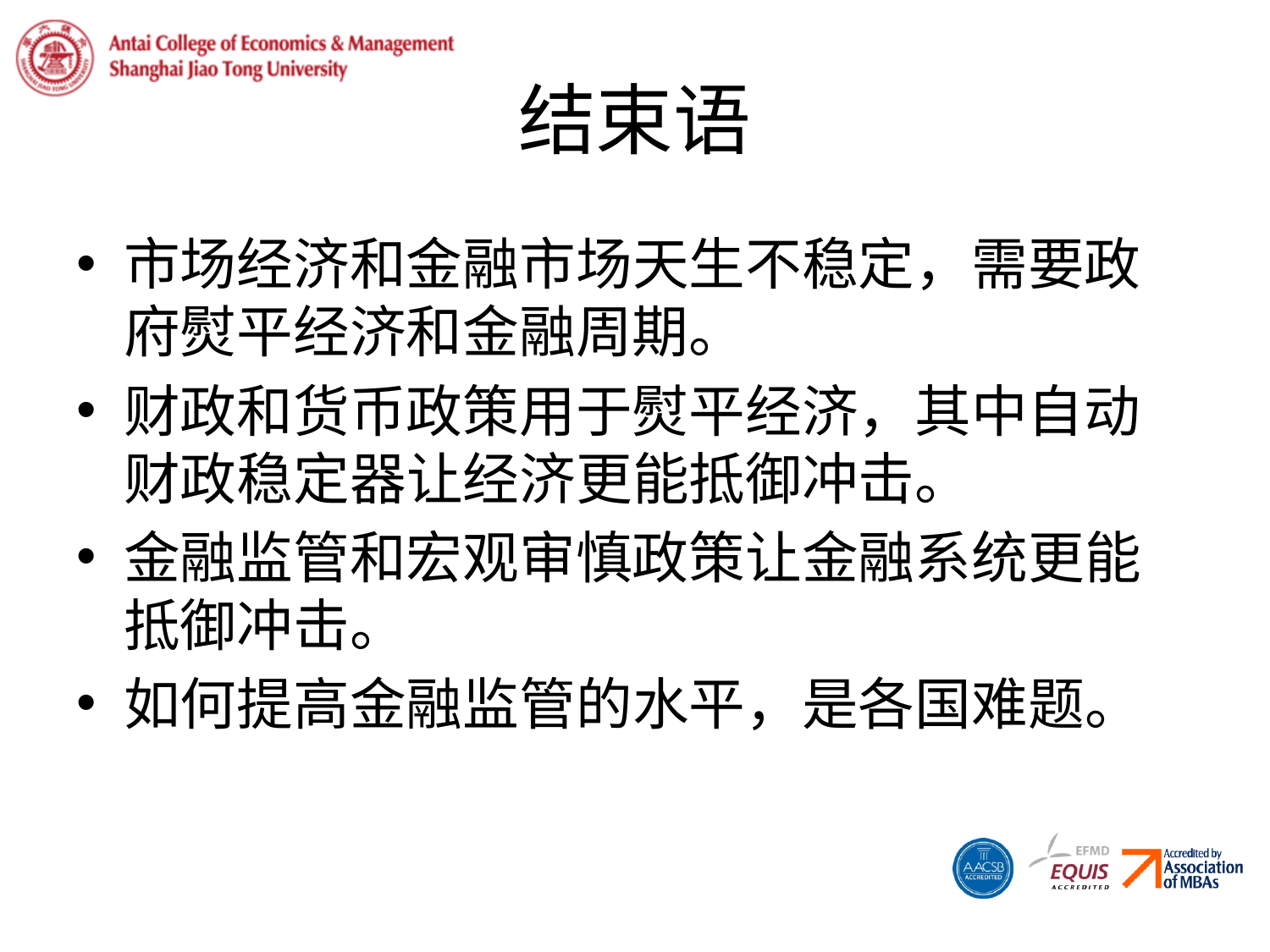

# 结束语
市场经济和金融市场天生不稳定，需要政府熨平经济和金融周期。
财政和货币政策用于熨平经济，其中自动财政稳定器让经济更能抵御冲击。
金融监管和宏观审慎政策让金融系统更能抵御冲击。
如何提高金融监管的水平，是各国难题。